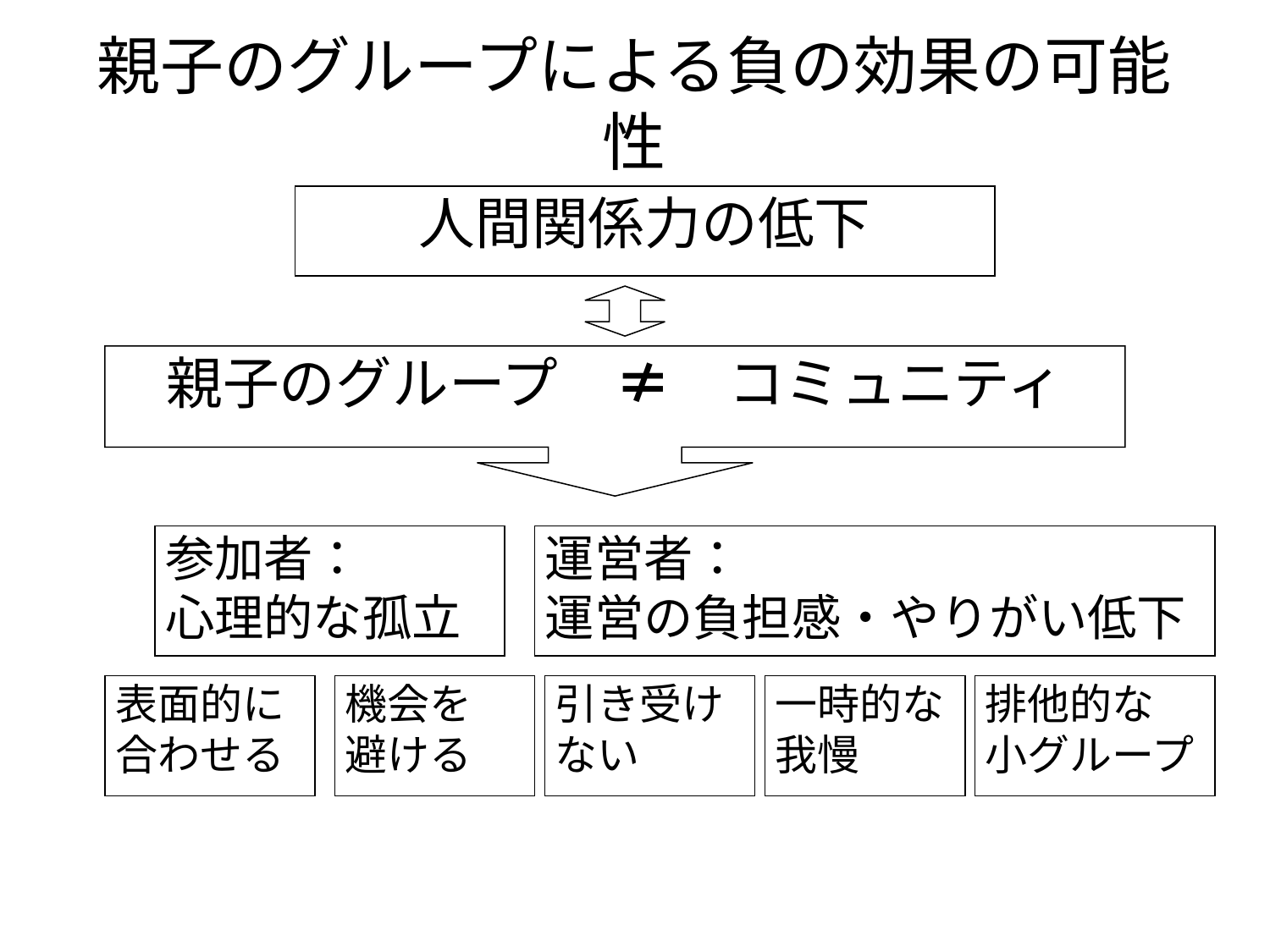

# 親子のグループによる負の効果の可能性
人間関係力の低下

親子のグループ　≠　コミュニティ

参加者：
心理的な孤立
運営者：
運営の負担感・やりがい低下
表面的に
合わせる
機会を
避ける
引き受け
ない
一時的な
我慢
排他的な
小グループ